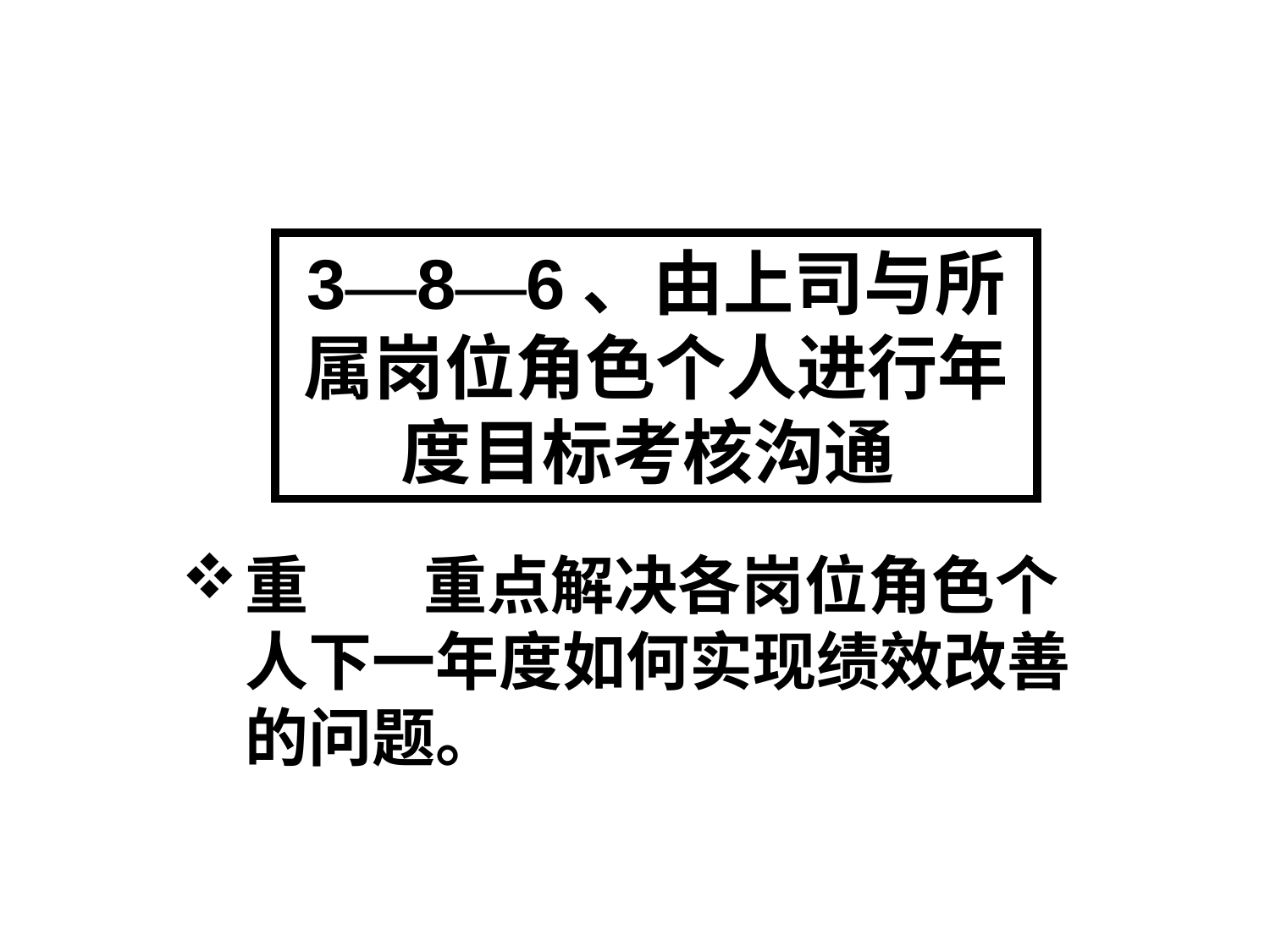

3—8—6、由上司与所属岗位角色个人进行年度目标考核沟通
重        重点解决各岗位角色个人下一年度如何实现绩效改善的问题。